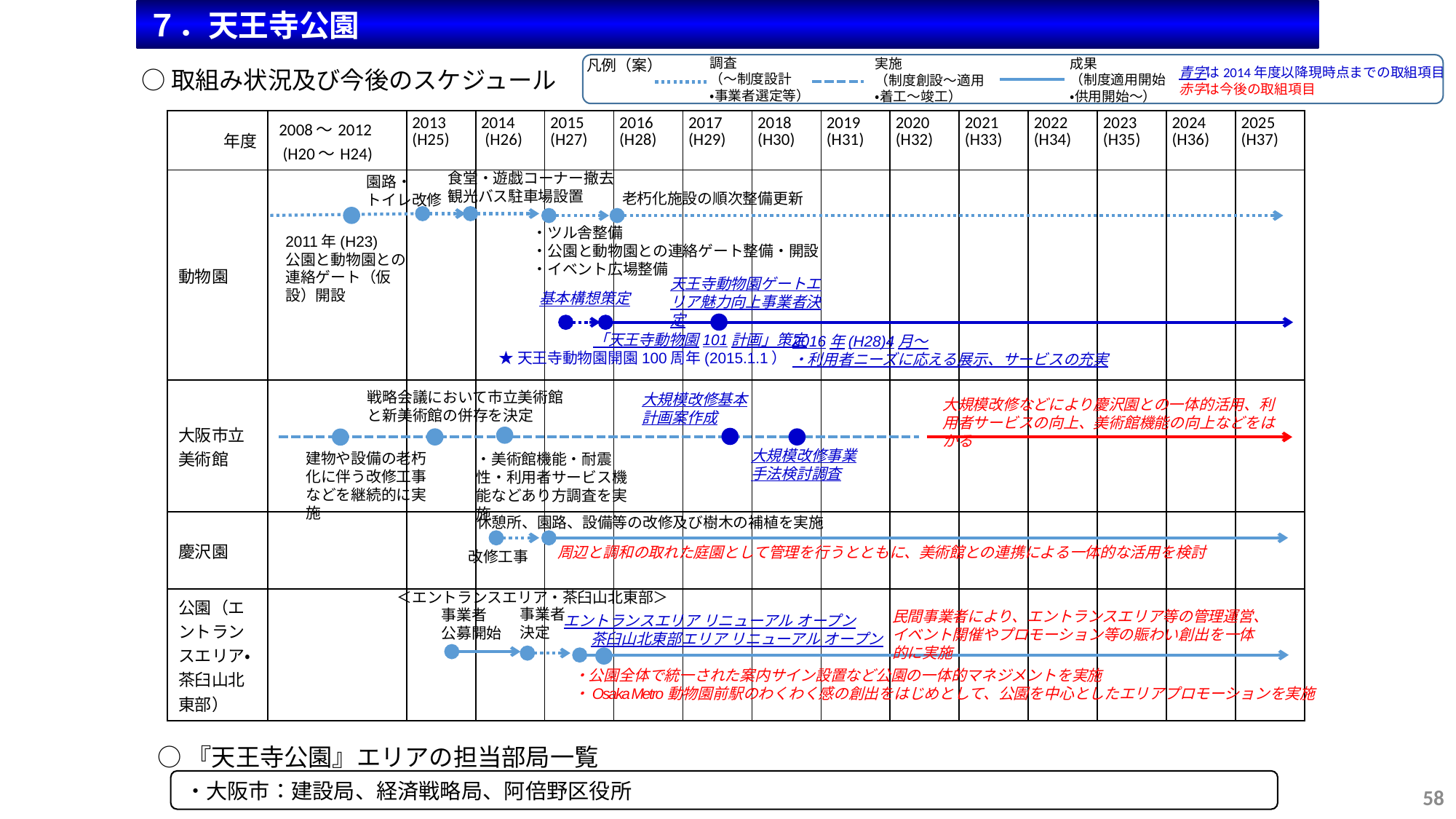

７．天王寺公園
調査
（～制度設計
・事業者選定等）
成果
（制度適用開始
・供用開始～）
実施
（制度創設～適用
・着工～竣工）
凡例（案）

青字は2014年度以降現時点までの取組項目
赤字は今後の取組項目
○取組み状況及び今後のスケジュール
| 年度 | 2008～2012 (H20～H24) | 2013 (H25) | 2014 (H26) | 2015 (H27) | 2016 (H28) | 2017 (H29) | 2018 (H30) | 2019 (H31) | 2020 (H32) | 2021 (H33) | 2022 (H34) | 2023 (H35) | 2024 (H36) | 2025 (H37) |
| --- | --- | --- | --- | --- | --- | --- | --- | --- | --- | --- | --- | --- | --- | --- |
| 動物園 |  |  |  |  |  |  |  |  |  |  |  |  |  |  |
| 大阪市立美術館 |  |  |  |  |  |  |  |  |  |  |  |  |  |  |
| 慶沢園 |  |  |  |  |  |  |  |  |  |  |  |  |  |  |
| 公園（エントランスエリア・茶臼山北東部） |  |  |  |  |  |  |  |  |  |  |  |  |  |  |
食堂・遊戯コーナー撤去
観光バス駐車場設置
園路・
トイレ改修
老朽化施設の順次整備更新

・ツル舎整備
・公園と動物園との連絡ゲート整備・開設
・イベント広場整備
2011年(H23)
公園と動物園との連絡ゲート（仮設）開設
天王寺動物園ゲートエリア魅力向上事業者決定
基本構想策定

「天王寺動物園101計画」策定
2016年(H28)4月～
・利用者ニーズに応える展示、サービスの充実
★天王寺動物園開園100周年(2015.1.1）
戦略会議において市立美術館と新美術館の併存を決定
大規模改修基本計画案作成
大規模改修などにより慶沢園との一体的活用、利用者サービスの向上、美術館機能の向上などをはかる

大規模改修事業手法検討調査
建物や設備の老朽化に伴う改修工事などを継続的に実施
・美術館機能・耐震性・利用者サービス機能などあり方調査を実施
休憩所、園路、設備等の改修及び樹木の補植を実施
周辺と調和の取れた庭園として管理を行うとともに、美術館との連携による一体的な活用を検討
改修工事
＜エントランスエリア・茶臼山北東部＞
事業者
決定
事業者
公募開始
民間事業者により、エントランスエリア等の管理運営、イベント開催やプロモーション等の賑わい創出を一体的に実施
エントランスエリア リニューアル オープン
茶臼山北東部エリア リニューアル オープン

・公園全体で統一された案内サイン設置など公園の一体的マネジメントを実施
・Osaka Metro動物園前駅のわくわく感の創出をはじめとして、公園を中心としたエリアプロモーションを実施
○『天王寺公園』エリアの担当部局一覧

・大阪市：建設局、経済戦略局、阿倍野区役所
58